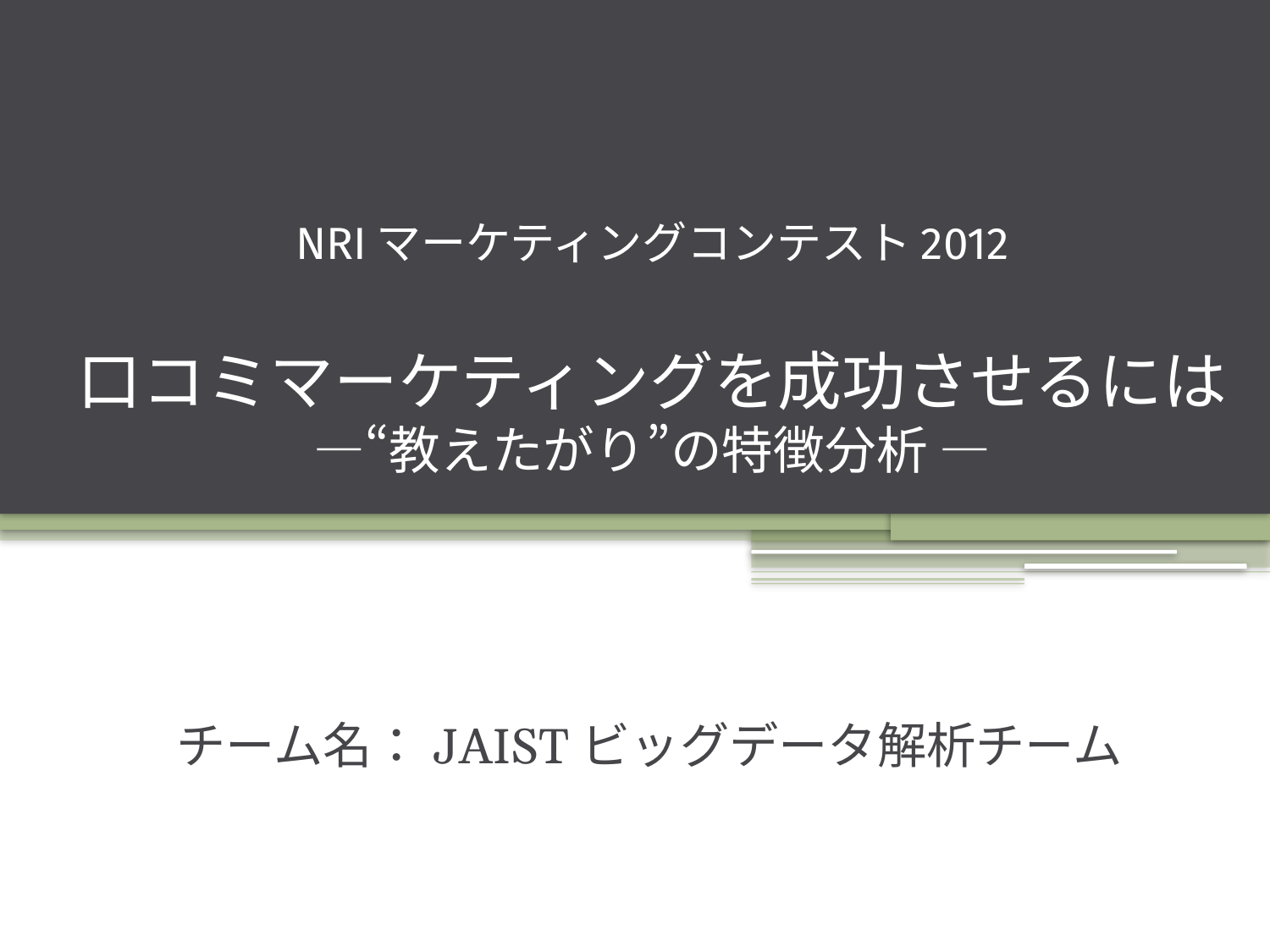

# NRIマーケティングコンテスト2012 口コミマーケティングを成功させるには ―“教えたがり”の特徴分析 ―

チーム名：JAISTビッグデータ解析チーム